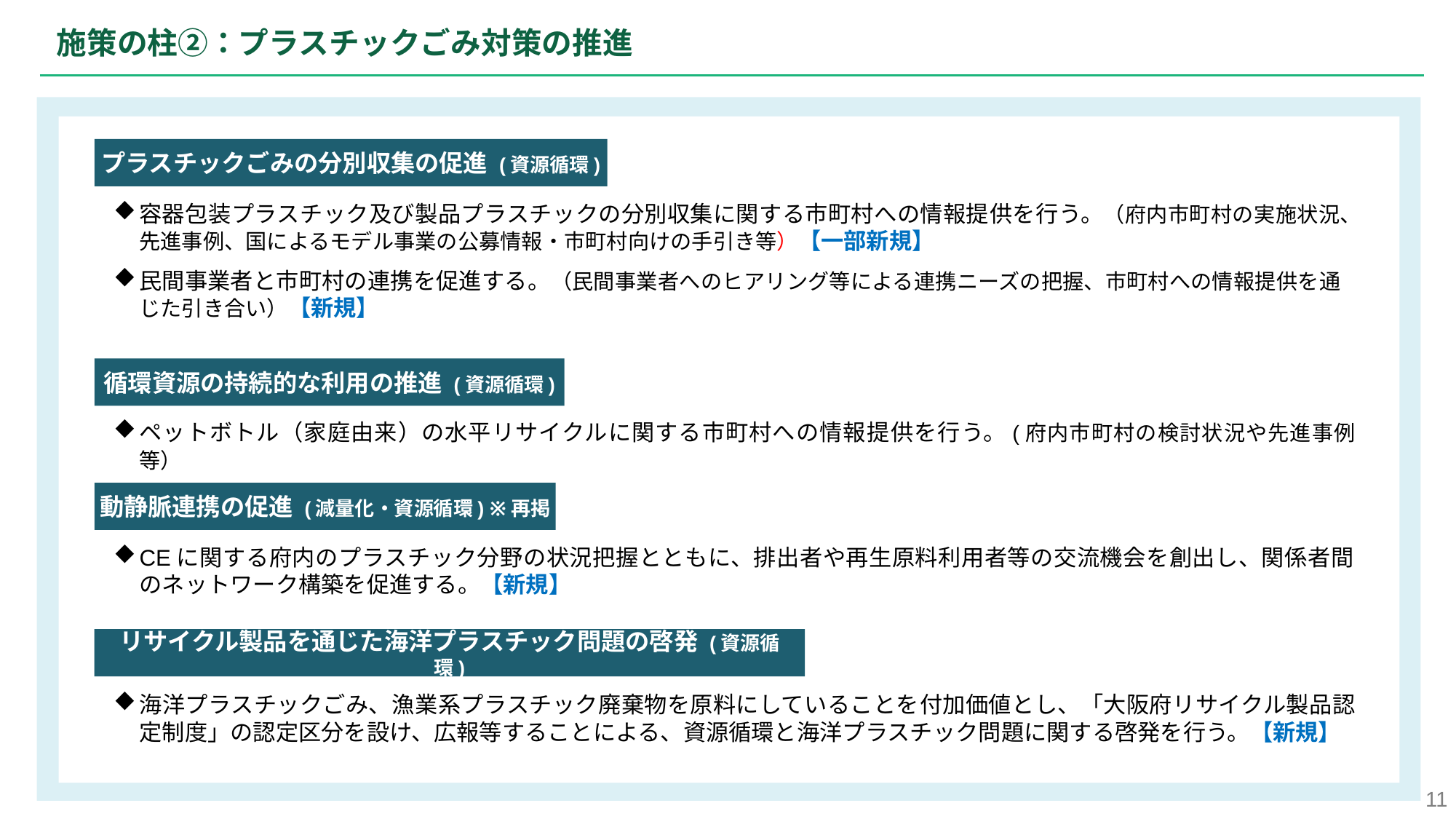

施策の柱②：プラスチックごみ対策の推進

プラスチックごみの分別収集の促進 (資源循環)
容器包装プラスチック及び製品プラスチックの分別収集に関する市町村への情報提供を行う。（府内市町村の実施状況、先進事例、国によるモデル事業の公募情報・市町村向けの手引き等）【一部新規】
民間事業者と市町村の連携を促進する。（民間事業者へのヒアリング等による連携ニーズの把握、市町村への情報提供を通じた引き合い）【新規】
循環資源の持続的な利用の推進 (資源循環)
ペットボトル（家庭由来）の水平リサイクルに関する市町村への情報提供を行う。(府内市町村の検討状況や先進事例等）
動静脈連携の促進 (減量化・資源循環) ※再掲
CEに関する府内のプラスチック分野の状況把握とともに、排出者や再生原料利用者等の交流機会を創出し、関係者間のネットワーク構築を促進する。【新規】
リサイクル製品を通じた海洋プラスチック問題の啓発 (資源循環)
海洋プラスチックごみ、漁業系プラスチック廃棄物を原料にしていることを付加価値とし、「大阪府リサイクル製品認定制度」の認定区分を設け、広報等することによる、資源循環と海洋プラスチック問題に関する啓発を行う。【新規】
11